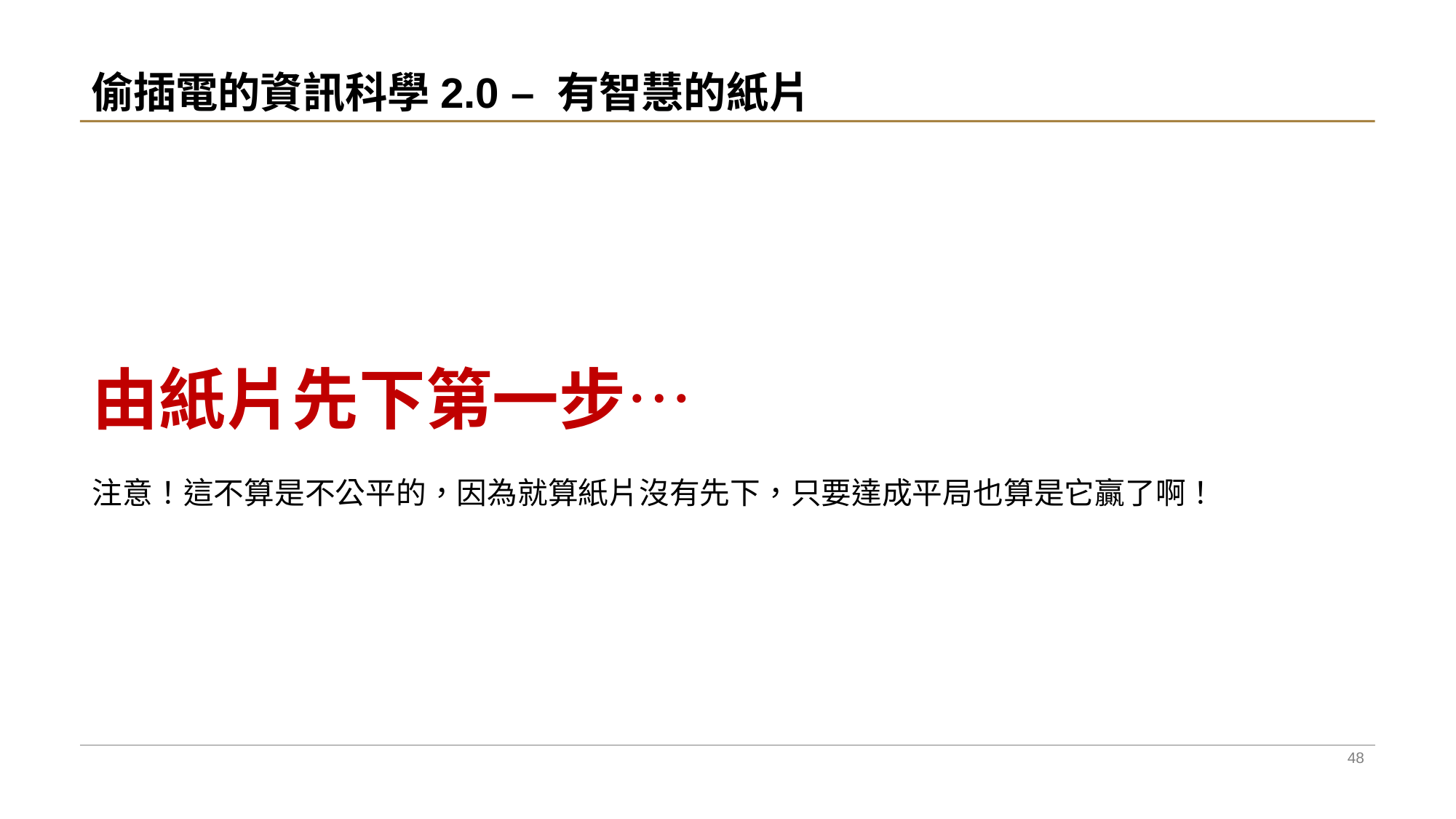

# 偷插電的資訊科學2.0 – 有智慧的紙片
由紙片先下第一步…
注意！這不算是不公平的，因為就算紙片沒有先下，只要達成平局也算是它贏了啊！
48